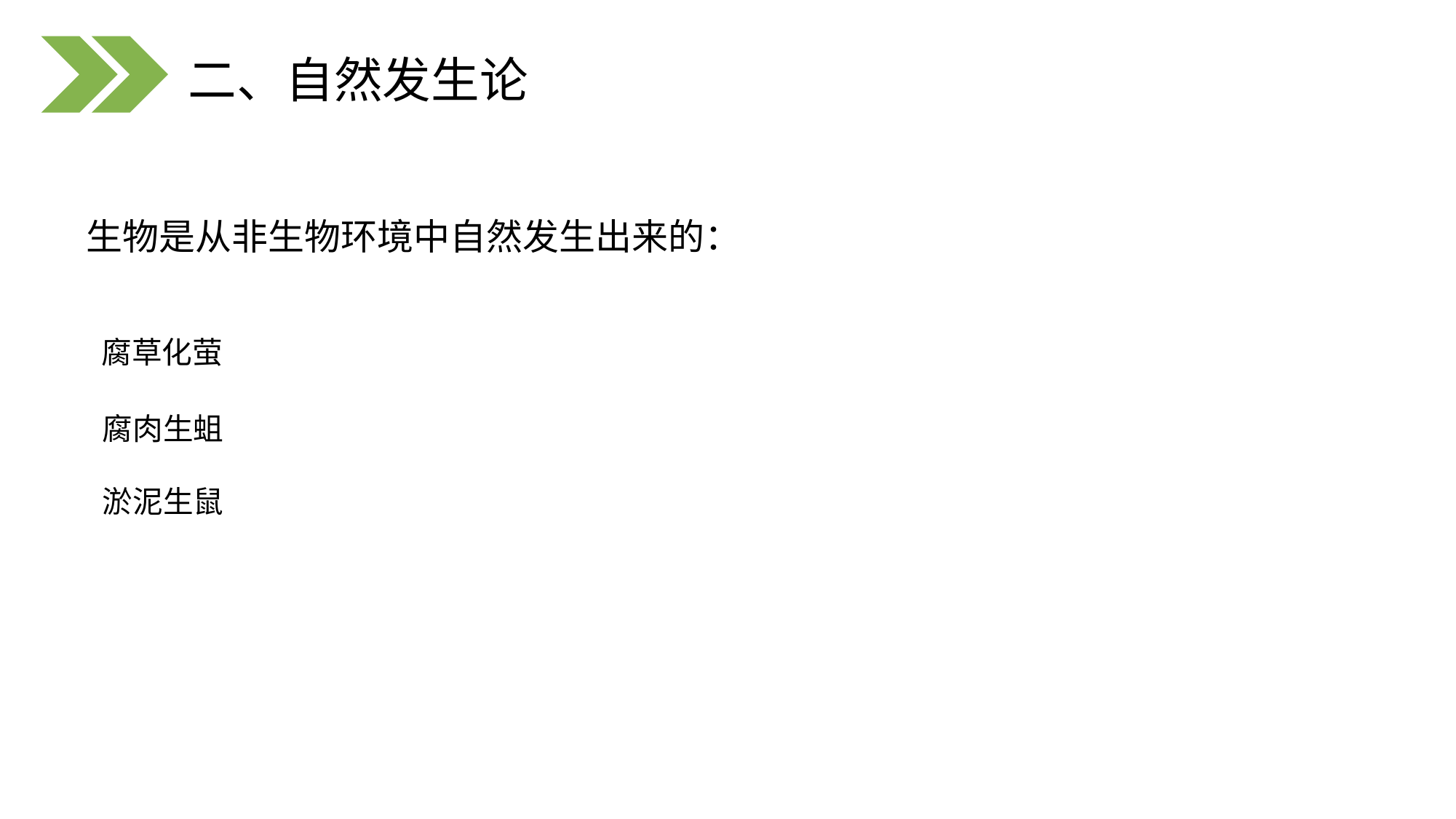

二、自然发生论
    生物是从非生物环境中自然发生出来的：
    腐草化萤
      腐肉生蛆
      淤泥生鼠